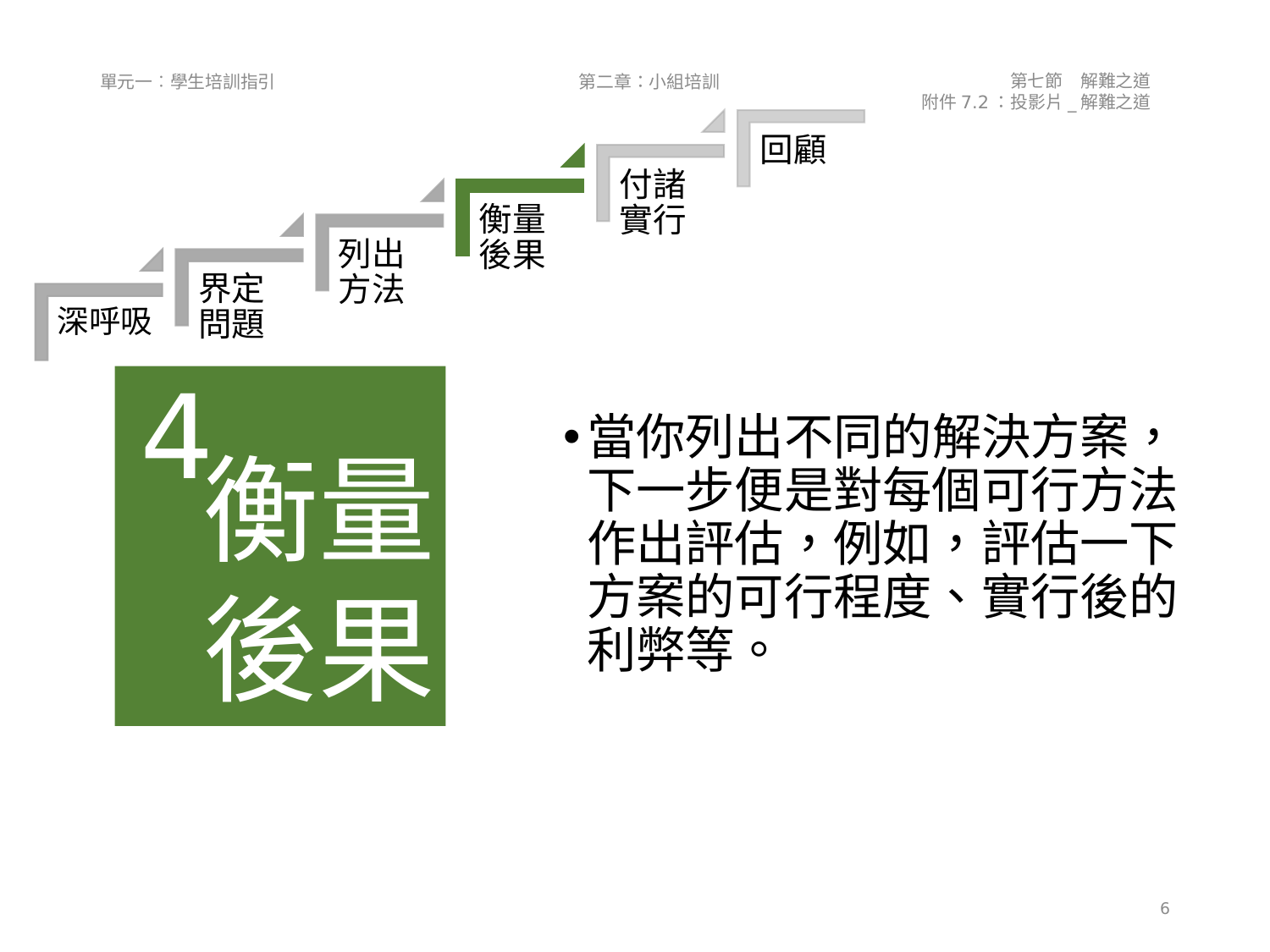

深呼吸
界定問題
列出方法
衡量後果
付諸實行
回顧
4
衡量後果
當你列出不同的解決方案，下一步便是對每個可行方法作出評估，例如，評估一下方案的可行程度、實行後的利弊等。
6